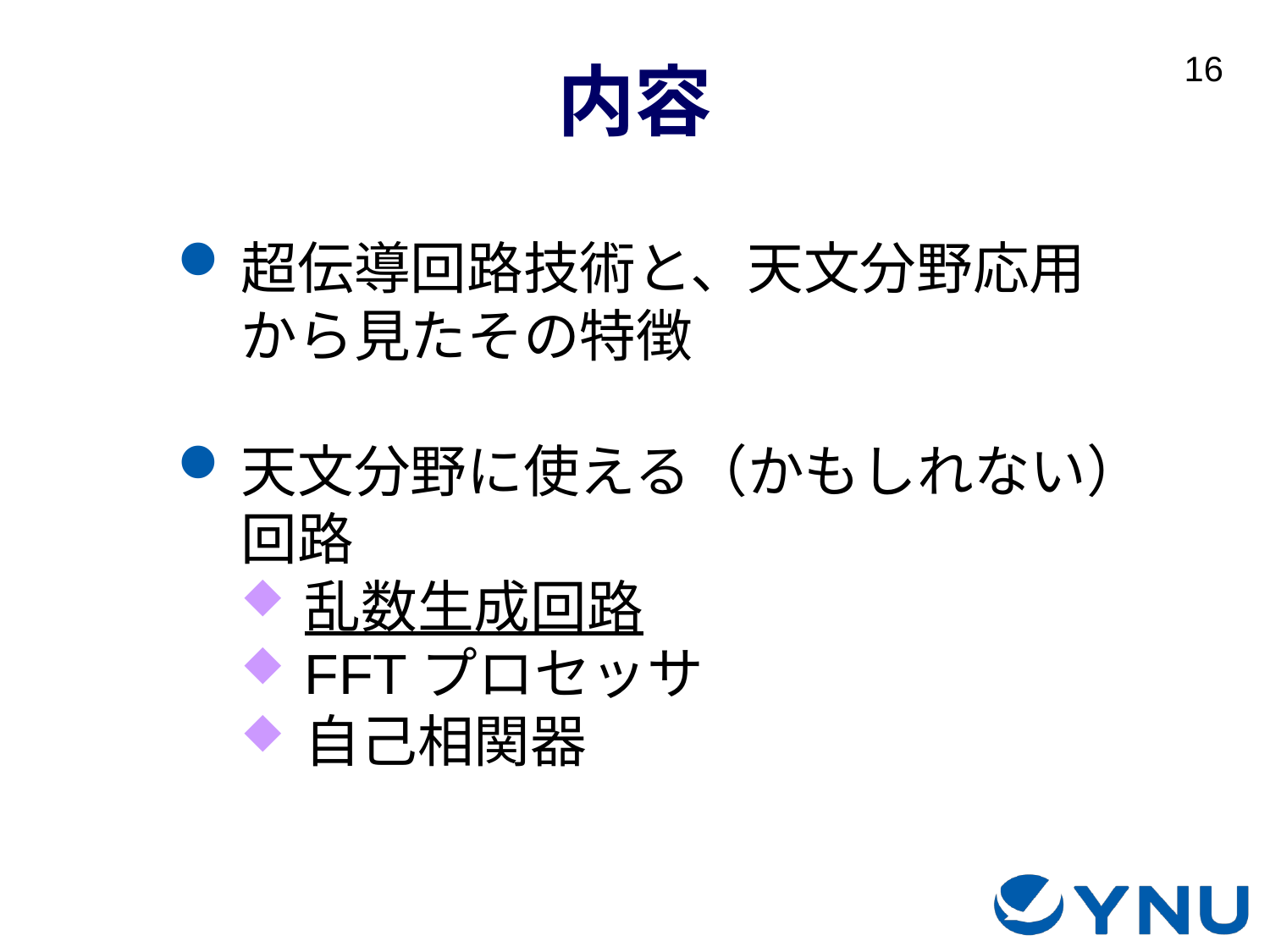

# 内容
超伝導回路技術と、天文分野応用
から見たその特徴
天文分野に使える（かもしれない）回路
乱数生成回路
FFTプロセッサ
自己相関器